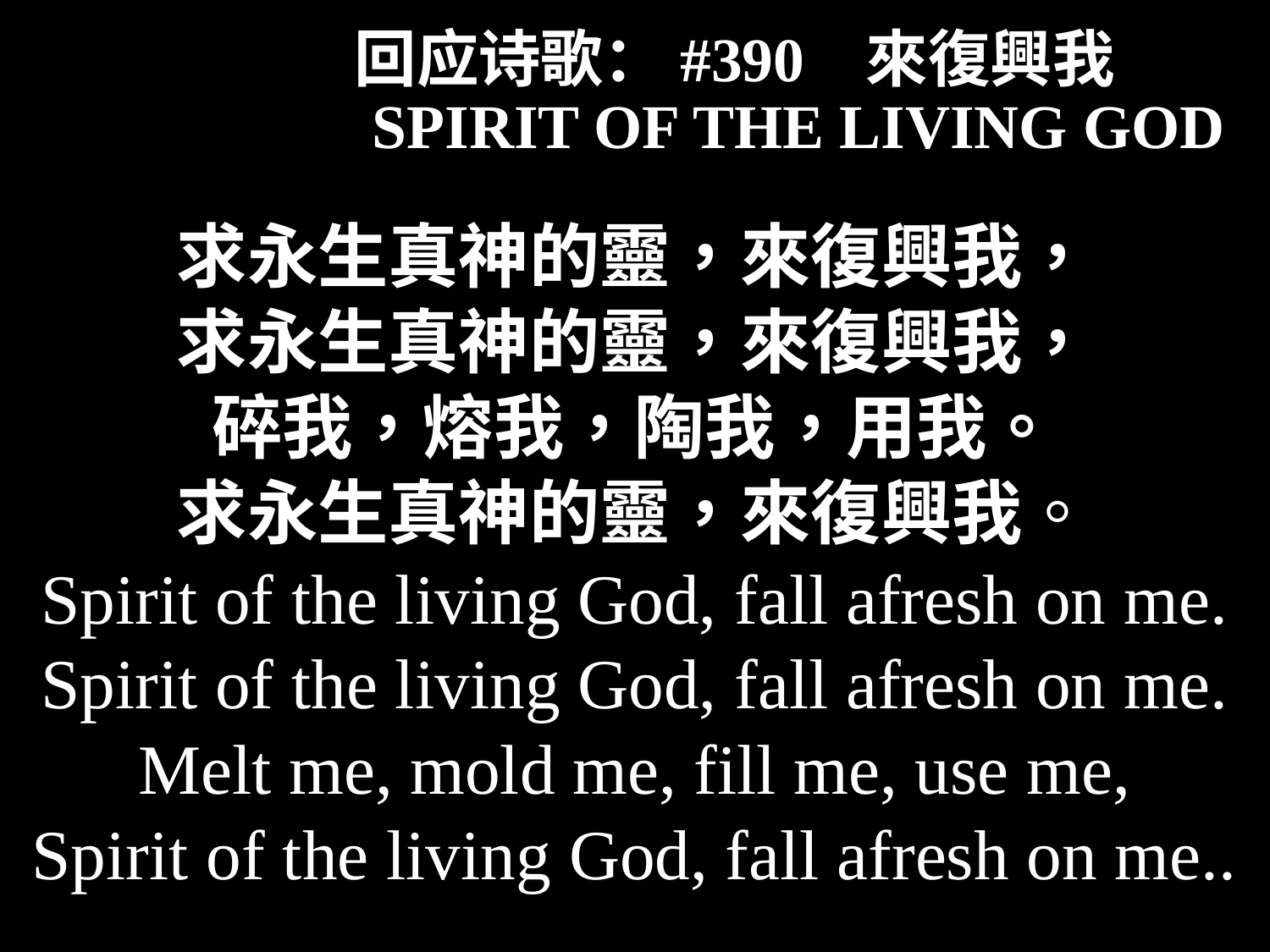

# 回应诗歌：#390   來復興我 Spirit of the Living God
求永生真神的靈，來復興我，
求永生真神的靈，來復興我，
碎我，熔我，陶我，用我。
求永生真神的靈，來復興我。
Spirit of the living God, fall afresh on me.
Spirit of the living God, fall afresh on me.
Melt me, mold me, fill me, use me,
Spirit of the living God, fall afresh on me..